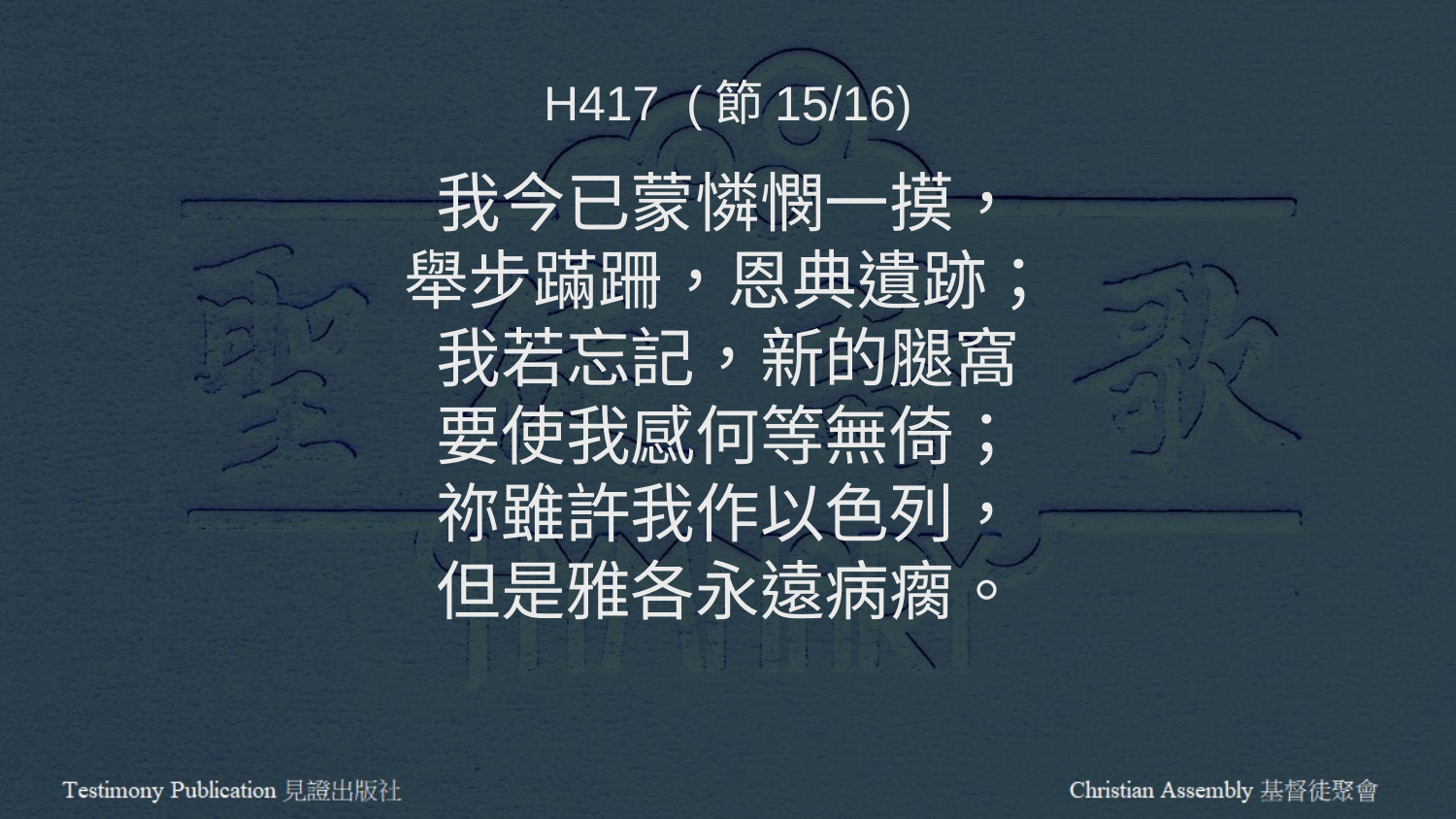

H417  (節15/16)

我今已蒙憐憫一摸，
舉步蹣跚，恩典遺跡；
我若忘記，新的腿窩
要使我感何等無倚；
祢雖許我作以色列，
但是雅各永遠病瘸。